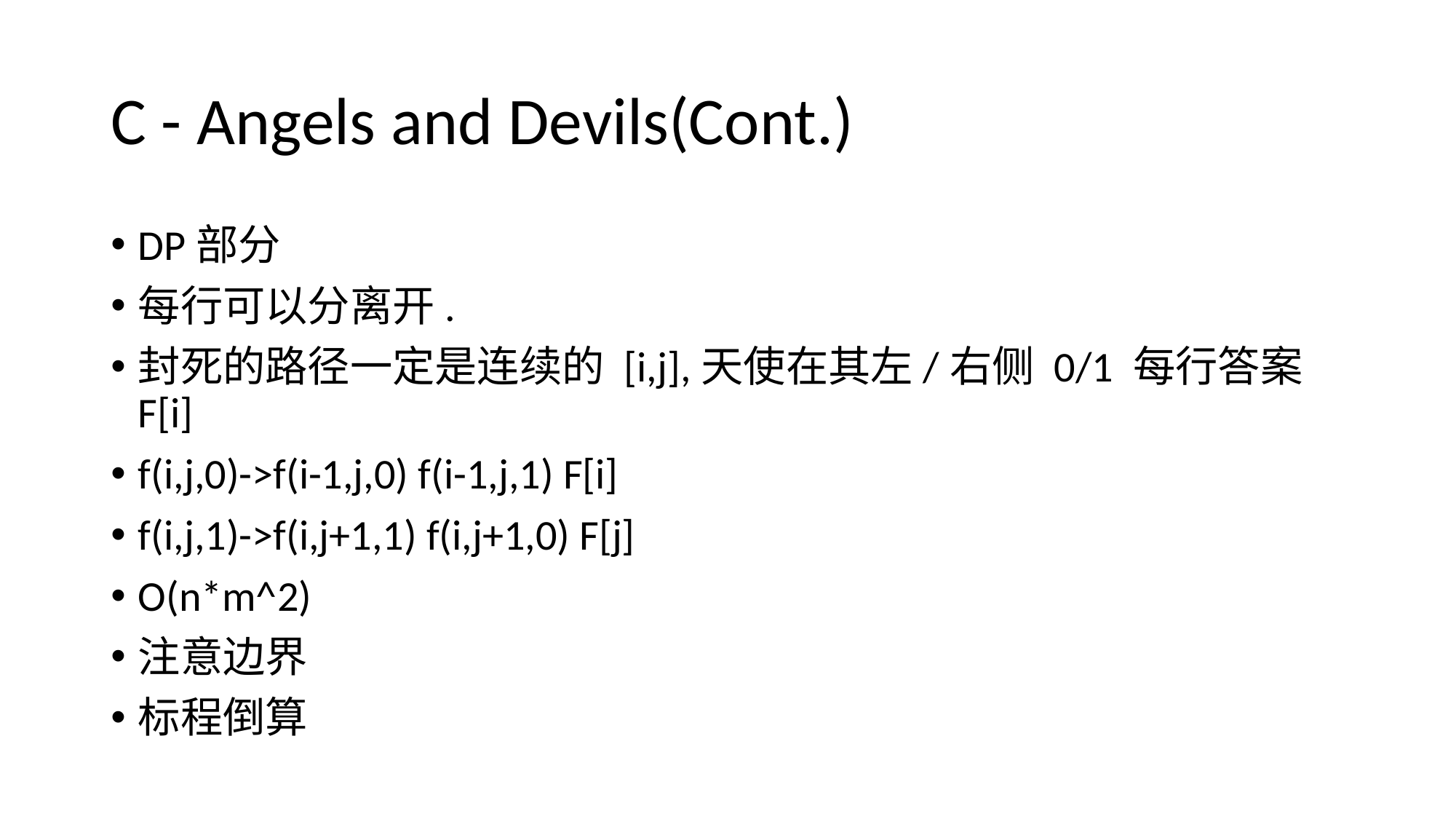

# C - Angels and Devils(Cont.)
DP部分
每行可以分离开.
封死的路径一定是连续的 [i,j],天使在其左/右侧 0/1 每行答案F[i]
f(i,j,0)->f(i-1,j,0) f(i-1,j,1) F[i]
f(i,j,1)->f(i,j+1,1) f(i,j+1,0) F[j]
O(n*m^2)
注意边界
标程倒算